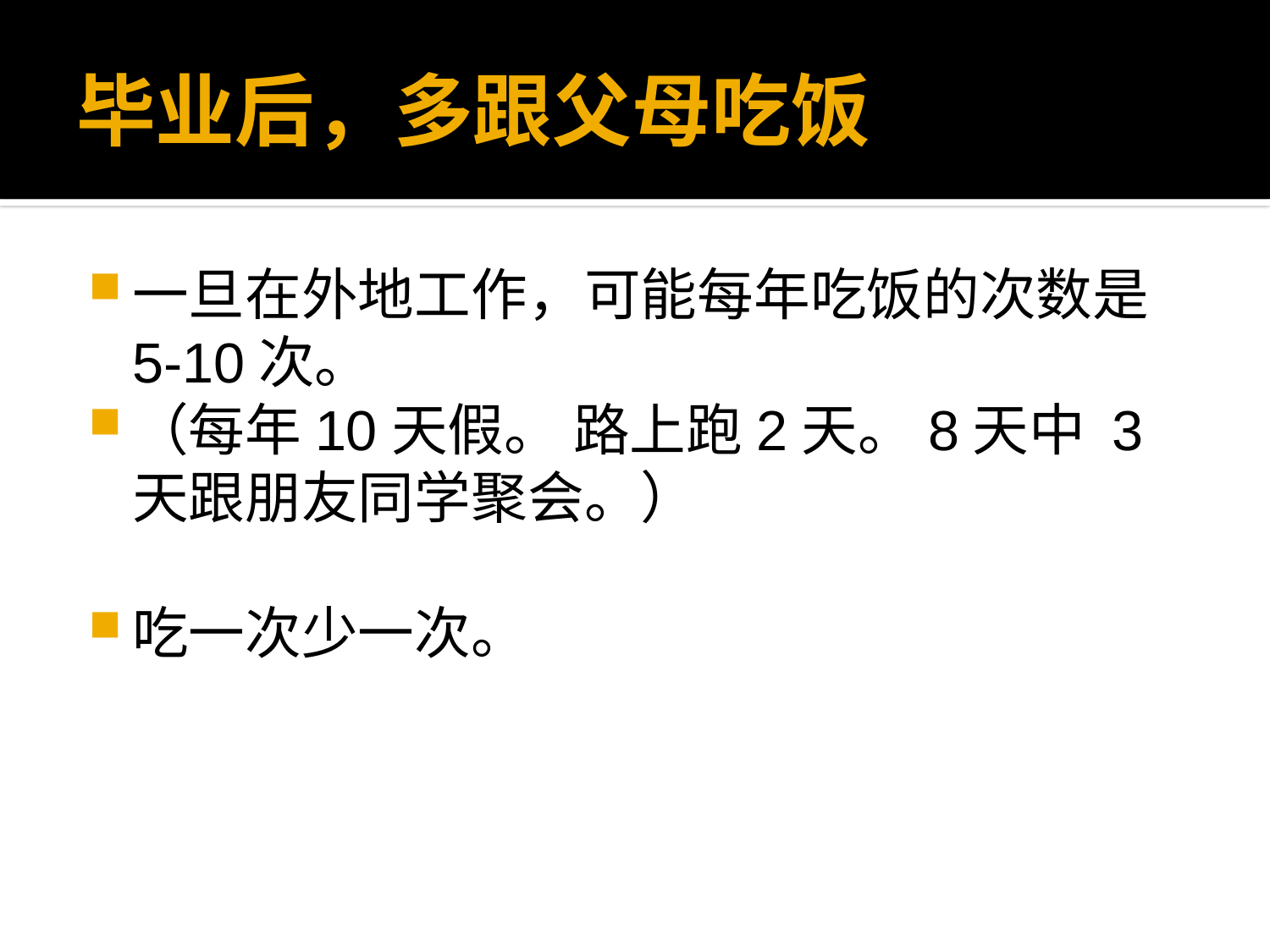

# 毕业后，多跟父母吃饭
一旦在外地工作，可能每年吃饭的次数是5-10次。
（每年10天假。 路上跑2天。8天中 3天跟朋友同学聚会。）

吃一次少一次。